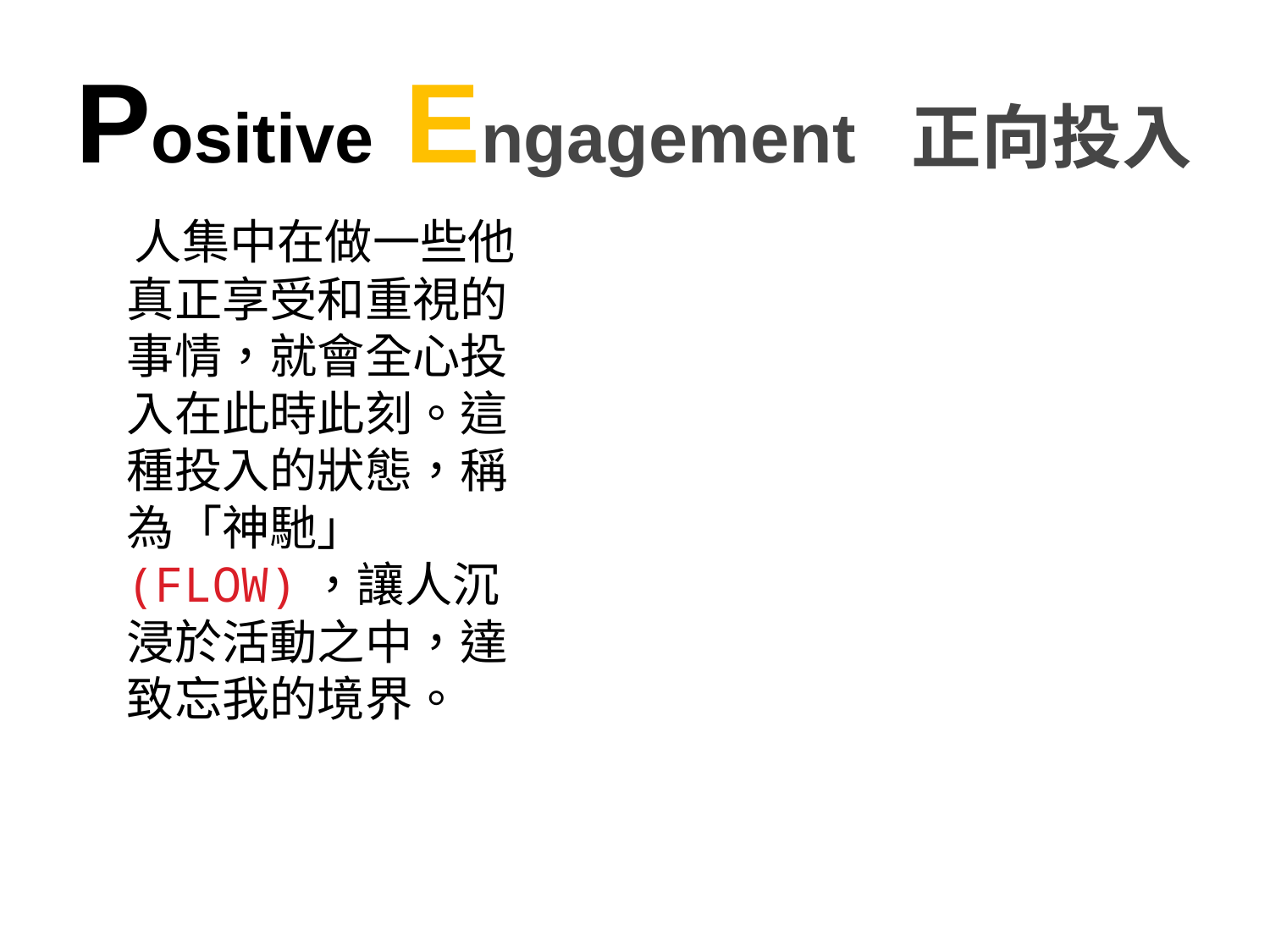

# Positive Engagement  正向投入
   人集中在做一些他真正享受和重視的事情，就會全心投入在此時此刻。這種投入的狀態，稱為「神馳」(FLOW)，讓人沉浸於活動之中，達致忘我的境界。